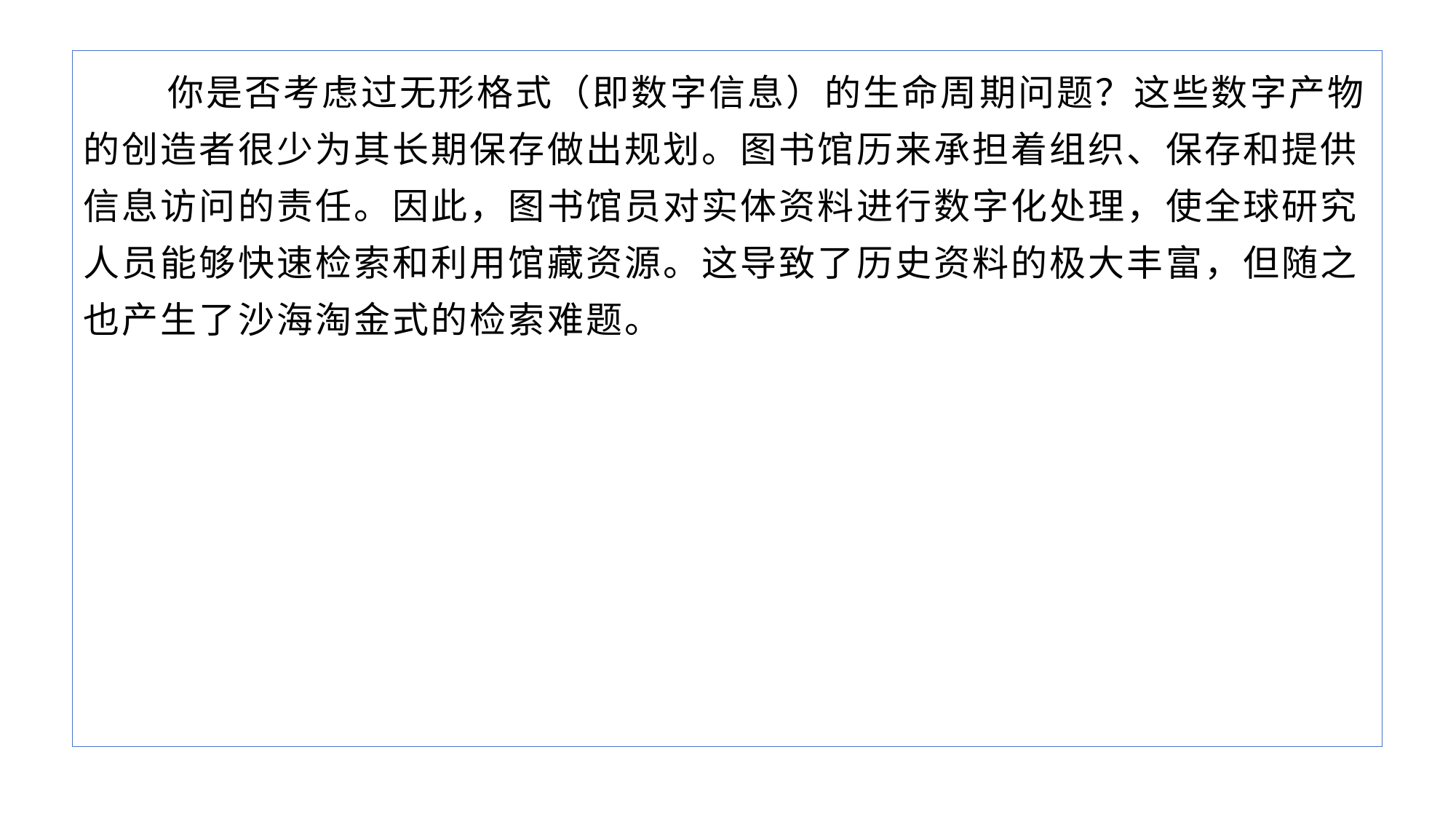

你是否考虑过无形格式（即数字信息）的生命周期问题？这些数字产物的创造者很少为其长期保存做出规划。图书馆历来承担着组织、保存和提供信息访问的责任。因此，图书馆员对实体资料进行数字化处理，使全球研究人员能够快速检索和利用馆藏资源。这导致了历史资料的极大丰富，但随之也产生了沙海淘金式的检索难题。